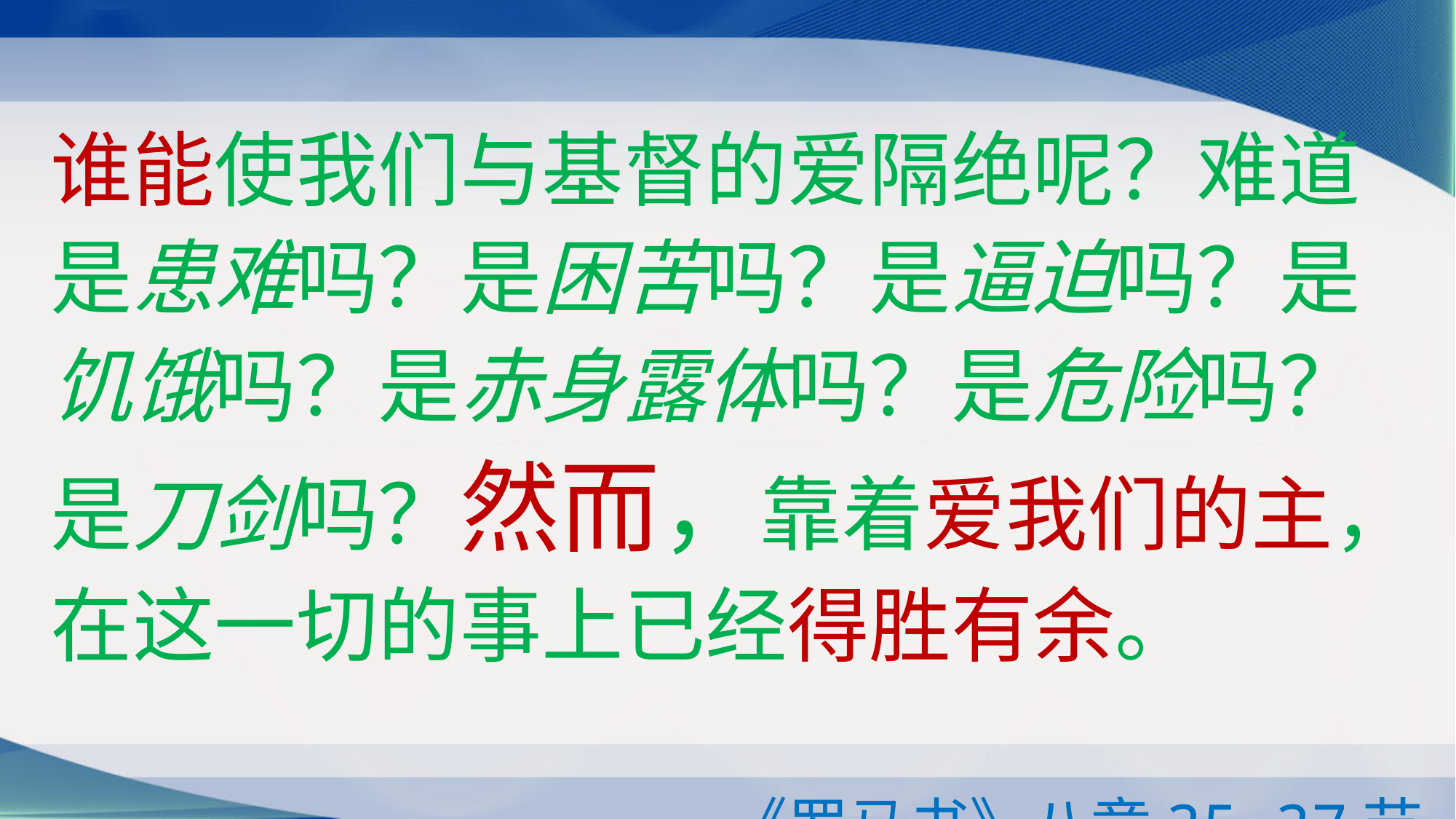

谁能使我们与基督的爱隔绝呢？难道是患难吗？是困苦吗？是逼迫吗？是饥饿吗？是赤身露体吗？是危险吗？是刀剑吗？然而，靠着爱我们的主，在这一切的事上已经得胜有余。
《罗马书》八章35-37节